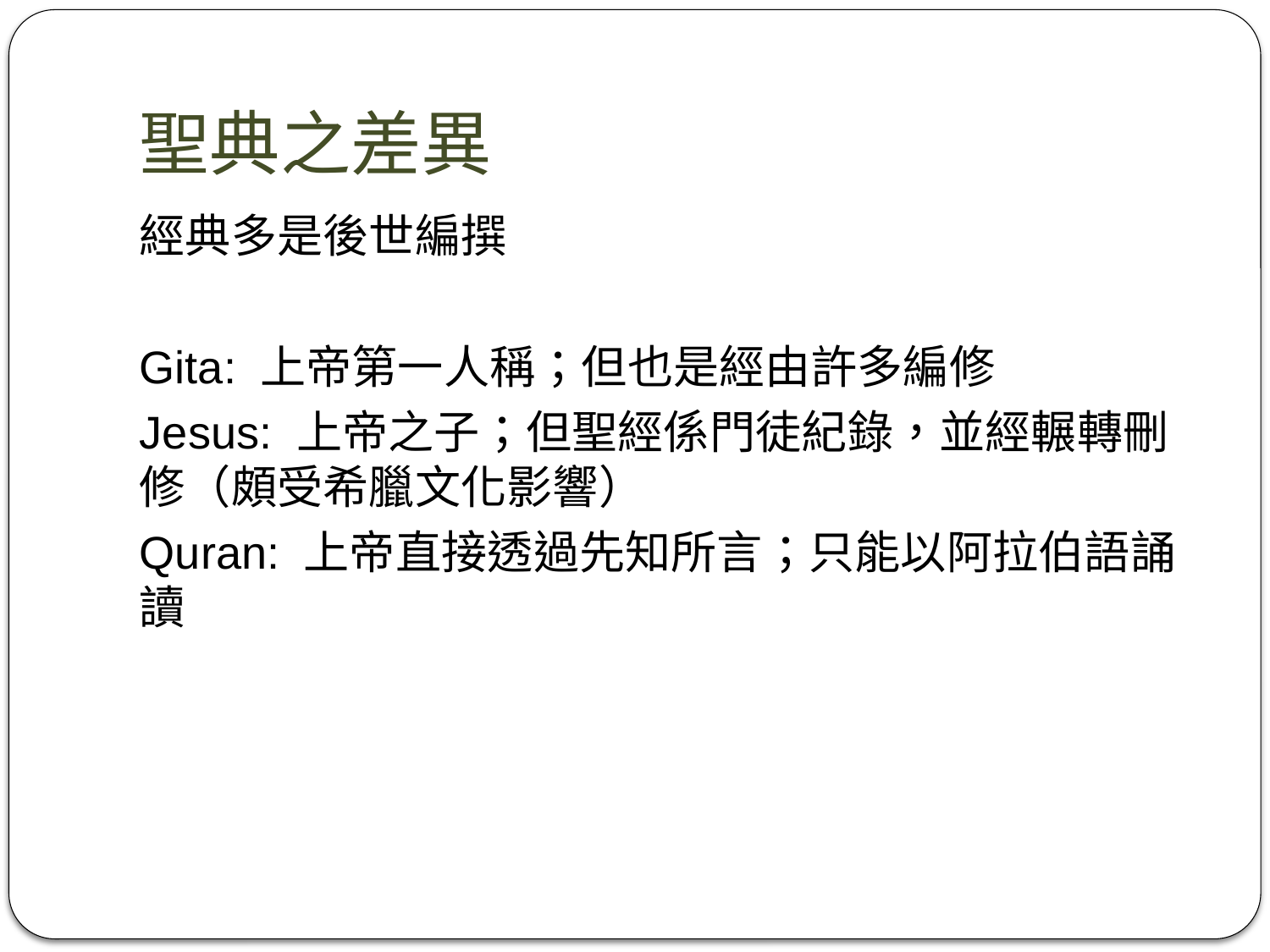

# 聖典之差異
經典多是後世編撰

Gita: 上帝第一人稱；但也是經由許多編修
Jesus: 上帝之子；但聖經係門徒紀錄，並經輾轉刪修（頗受希臘文化影響）
Quran: 上帝直接透過先知所言；只能以阿拉伯語誦讀